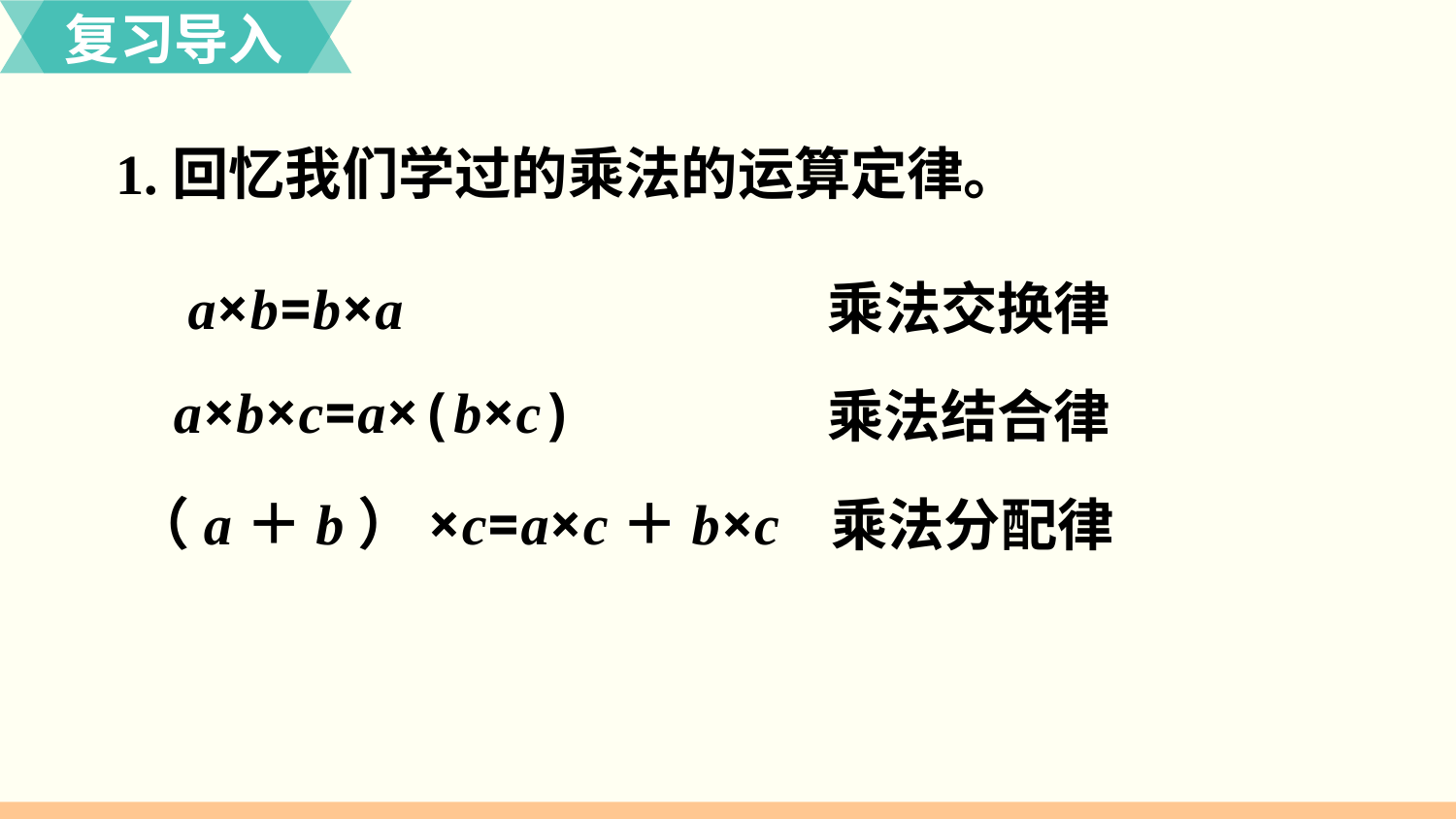

复习导入

1.回忆我们学过的乘法的运算定律。
a×b=b×a
乘法交换律
a×b×c=a×(b×c)
乘法结合律
（a＋b）×c=a×c＋b×c
乘法分配律